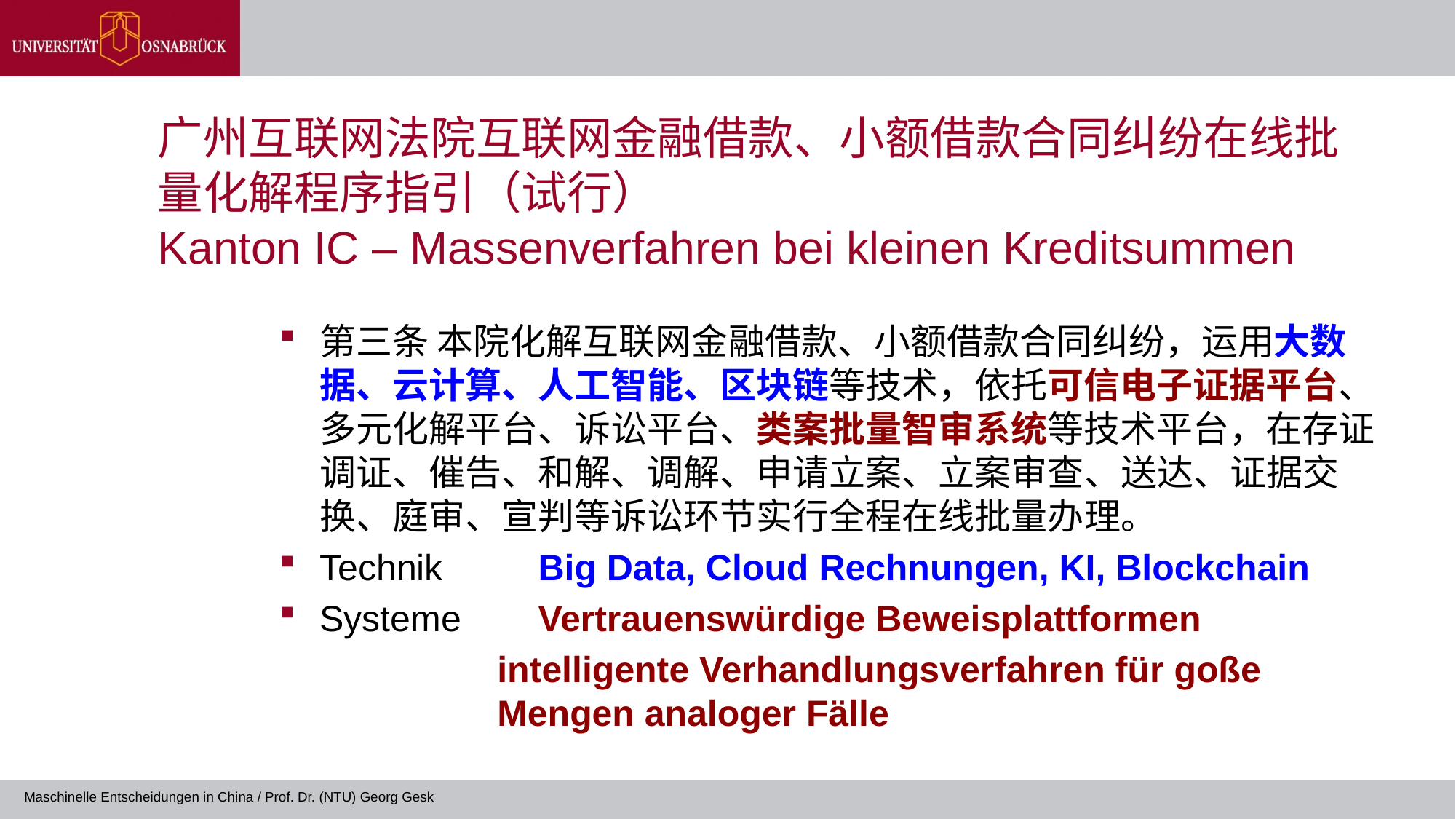

# 广州互联网法院互联网金融借款、小额借款合同纠纷在线批量化解程序指引（试行） Kanton IC – Massenverfahren bei kleinen Kreditsummen
第三条 本院化解互联网金融借款、小额借款合同纠纷，运用大数据、云计算、人工智能、区块链等技术，依托可信电子证据平台、多元化解平台、诉讼平台、类案批量智审系统等技术平台，在存证调证、催告、和解、调解、申请立案、立案审查、送达、证据交换、庭审、宣判等诉讼环节实行全程在线批量办理。
Technik	Big Data, Cloud Rechnungen, KI, Blockchain
Systeme	Vertrauenswürdige Beweisplattformen
		intelligente Verhandlungsverfahren für goße 			Mengen analoger Fälle
Maschinelle Entscheidungen in China / Prof. Dr. (NTU) Georg Gesk